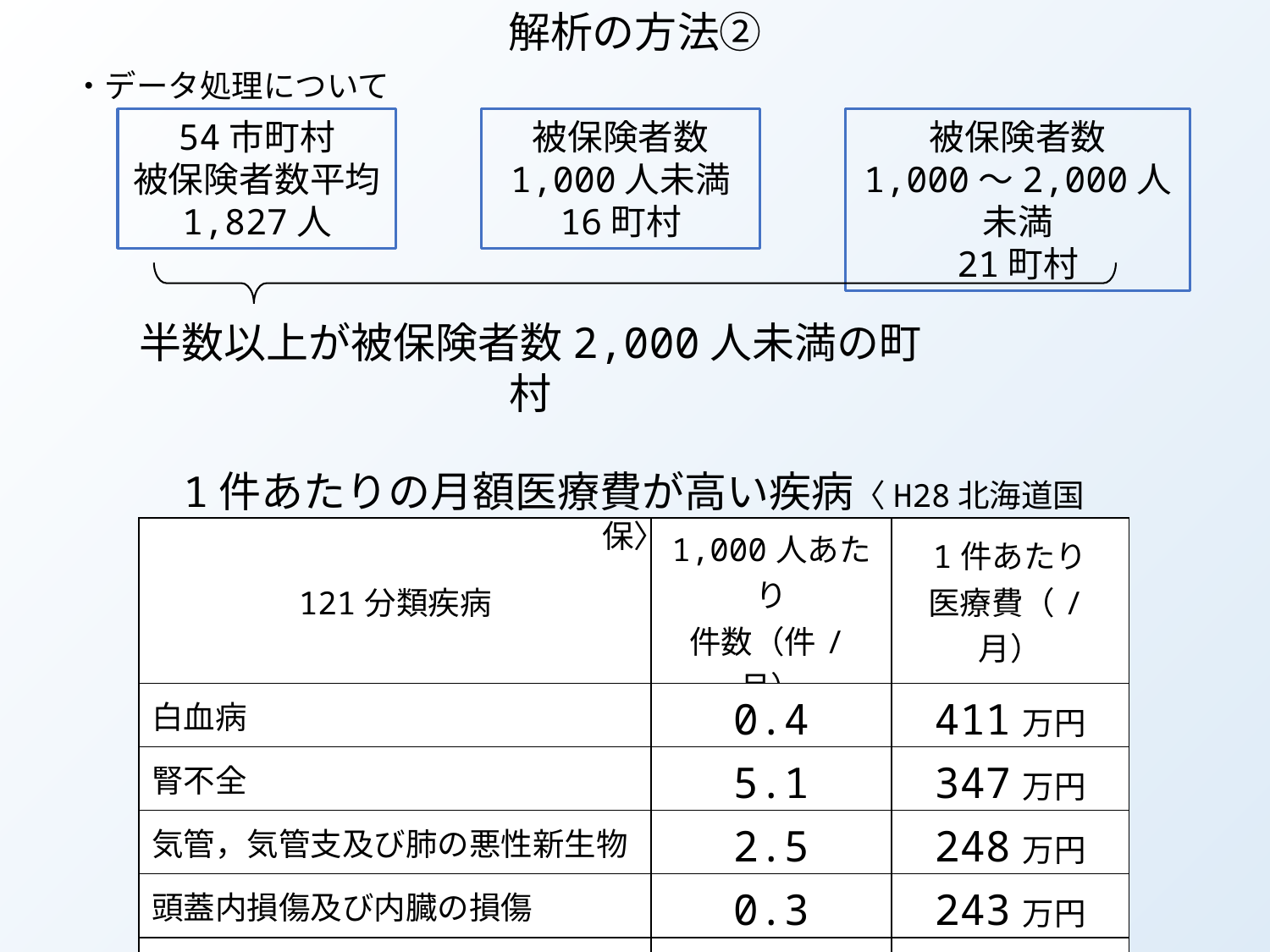

解析の方法②
・データ処理について
被保険者数
1,000人未満
16町村
被保険者数
1,000～2,000人未満
21町村
54市町村
被保険者数平均
1,827人
半数以上が被保険者数2,000人未満の町村
1件あたりの月額医療費が高い疾病〈H28北海道国保〉
| 121分類疾病 | 1,000人あたり 件数（件/月） | 1件あたり 医療費（/月） |
| --- | --- | --- |
| 白血病 | 0.4 | 411万円 |
| 腎不全 | 5.1 | 347万円 |
| 気管，気管支及び肺の悪性新生物 | 2.5 | 248万円 |
| 頭蓋内損傷及び内臓の損傷 | 0.3 | 243万円 |
| 妊娠及び胎児発育に関連する障害 | 0.2 | 243万円 |